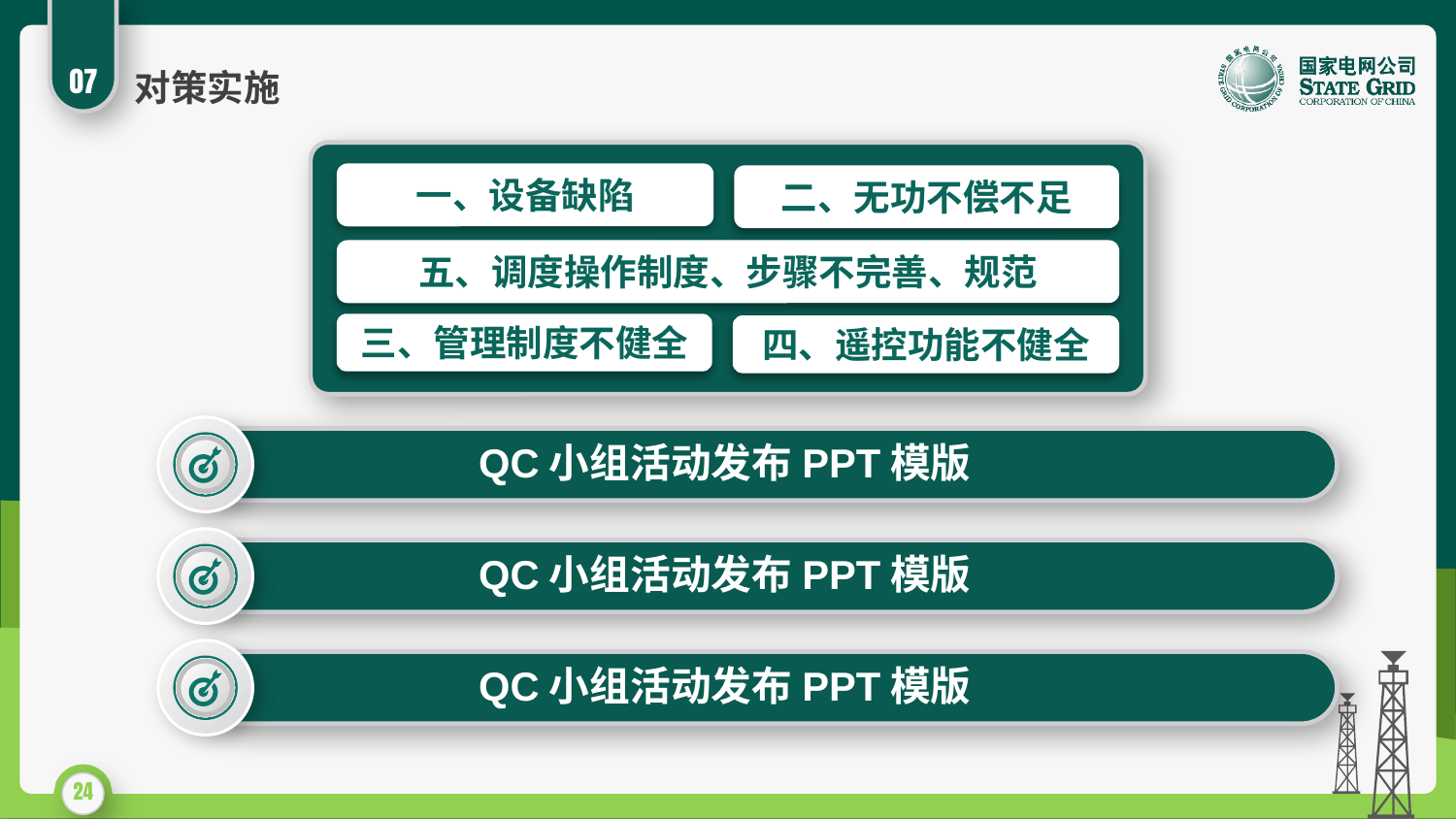

07
对策实施

一、设备缺陷
二、无功不偿不足
五、调度操作制度、步骤不完善、规范
三、管理制度不健全
四、遥控功能不健全

QC小组活动发布PPT模版

QC小组活动发布PPT模版

QC小组活动发布PPT模版
24